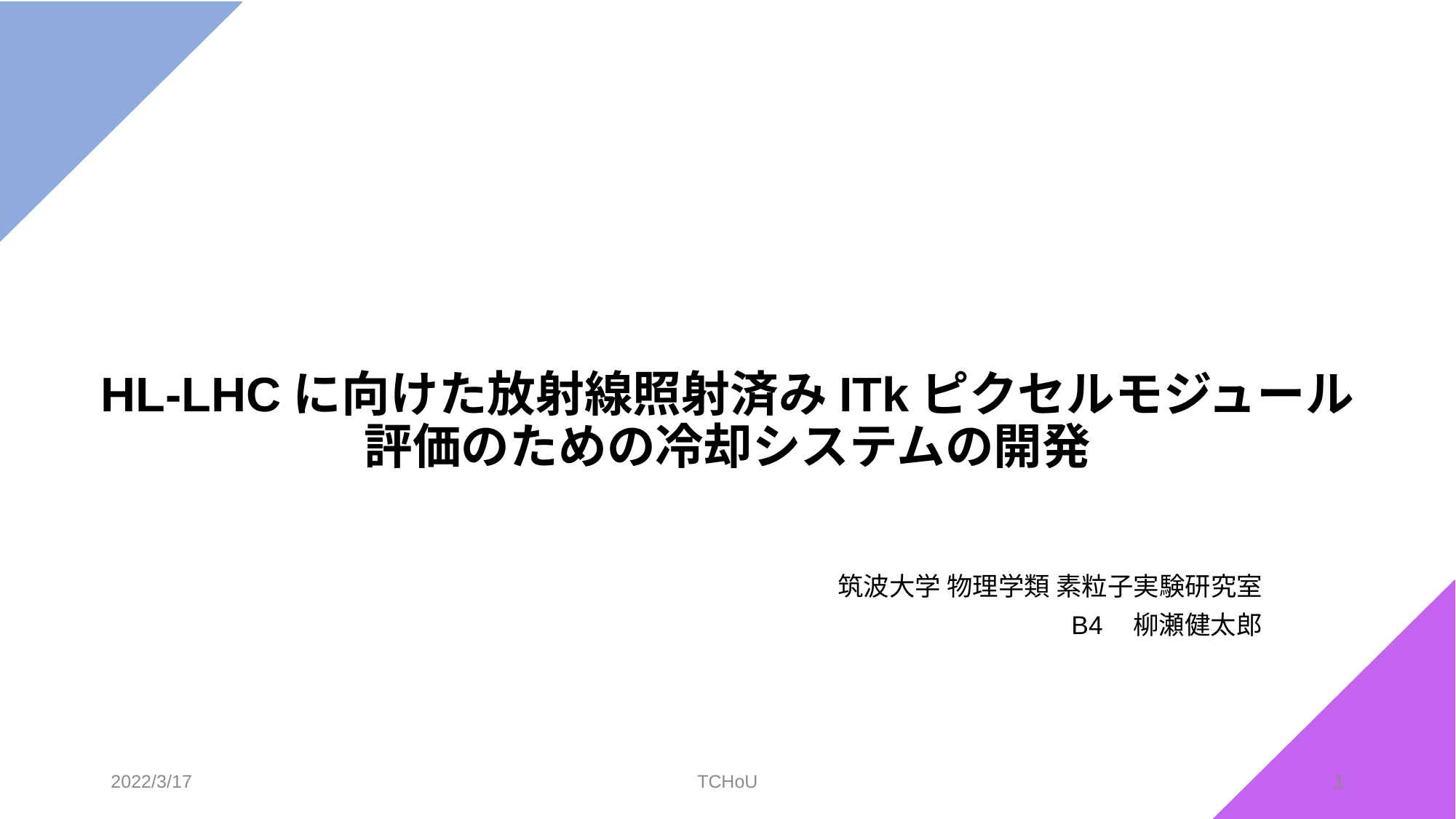

# HL-LHCに向けた放射線照射済みITkピクセルモジュール 評価のための冷却システムの開発

筑波大学 物理学類 素粒子実験研究室
B4　柳瀬健太郎

2022/3/17
TCHoU
1